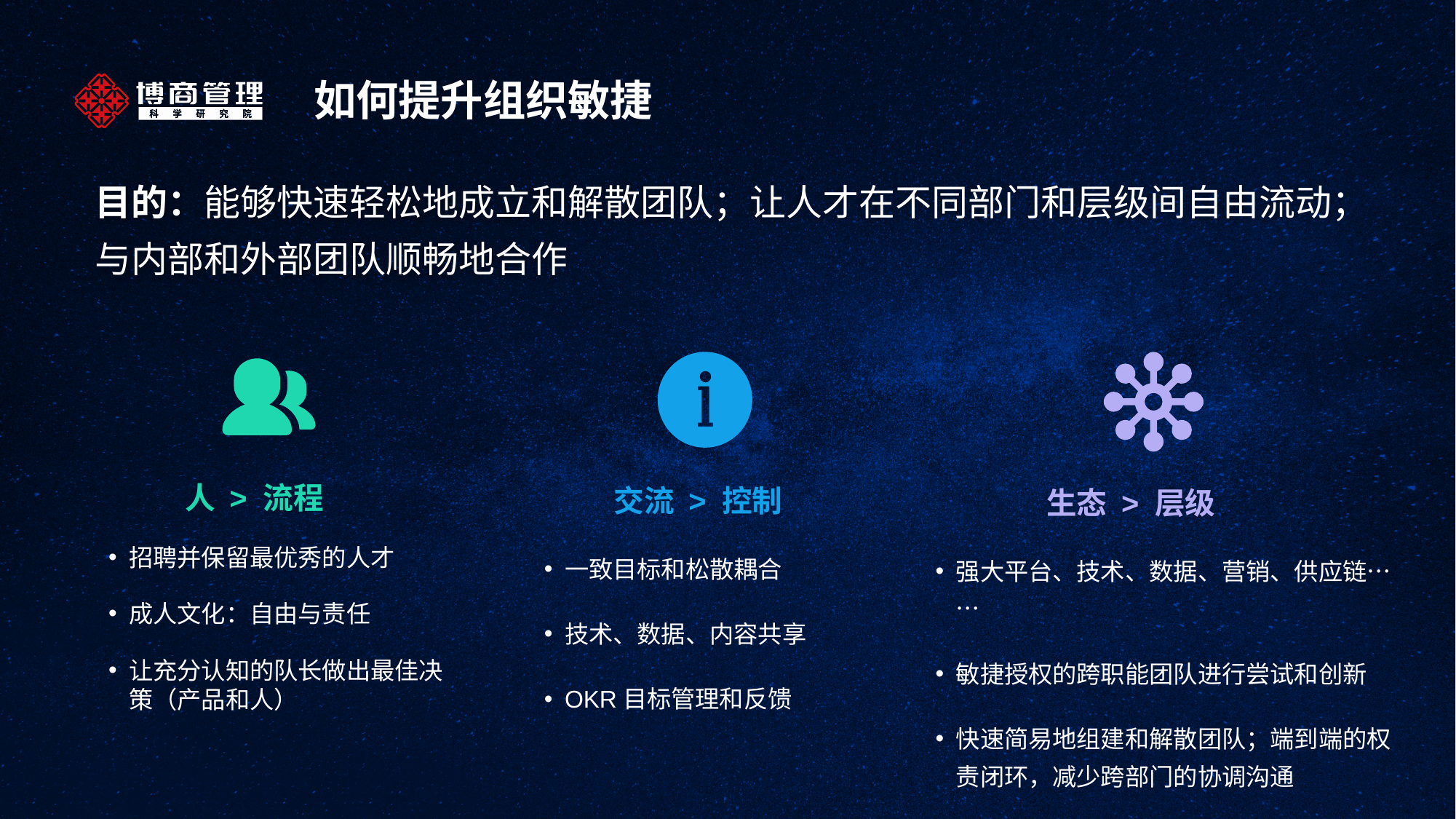

如何提升组织敏捷
目的：能够快速轻松地成立和解散团队；让人才在不同部门和层级间自由流动；与内部和外部团队顺畅地合作

         交流 > 控制
一致目标和松散耦合
技术、数据、内容共享
OKR目标管理和反馈

               生态 > 层级
强大平台、技术、数据、营销、供应链……
敏捷授权的跨职能团队进行尝试和创新
快速简易地组建和解散团队；端到端的权责闭环，减少跨部门的协调沟通

          人 > 流程
招聘并保留最优秀的人才
成人文化：自由与责任
让充分认知的队长做出最佳决策（产品和人）